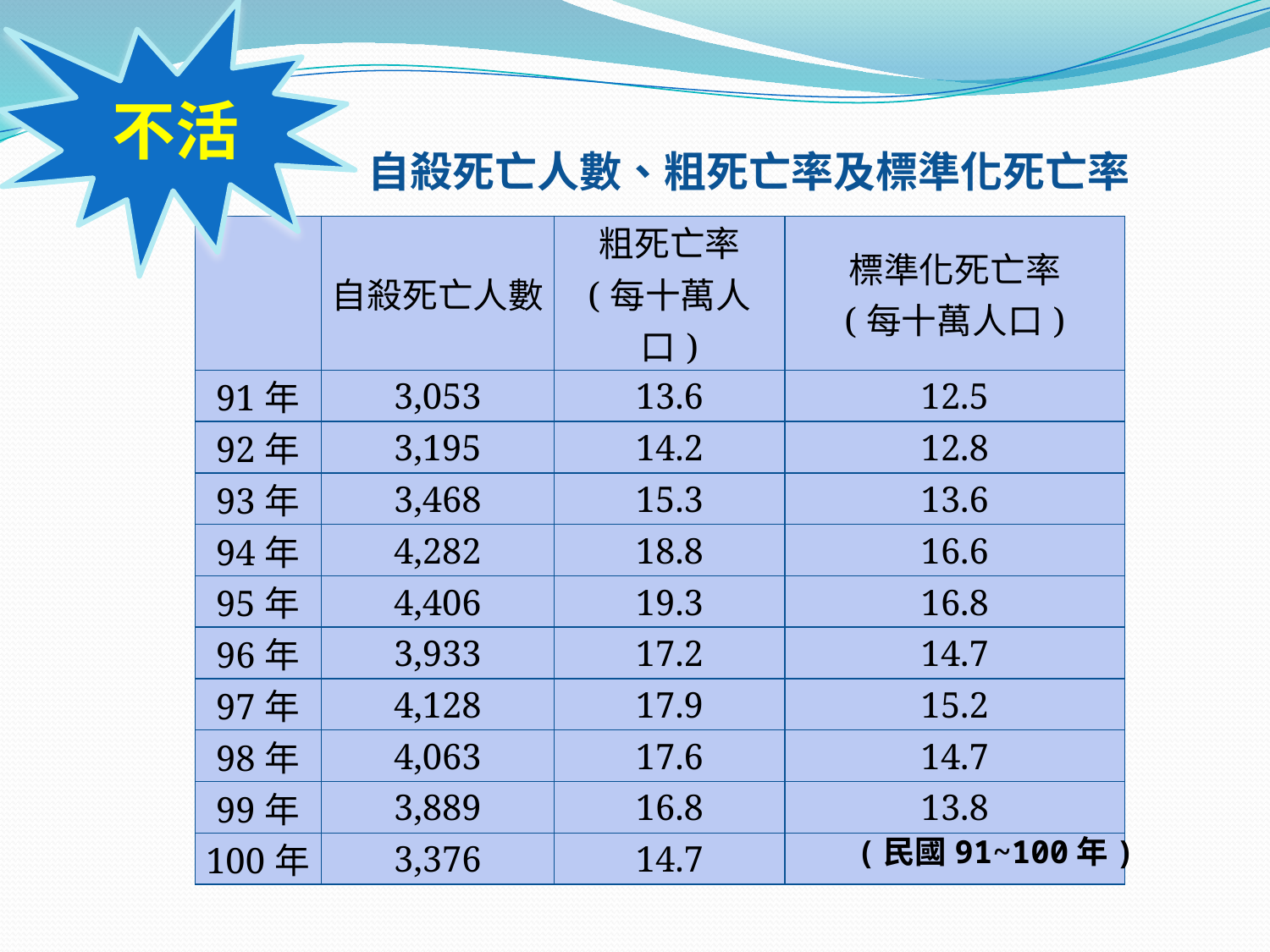

不活
自殺死亡人數、粗死亡率及標準化死亡率

|  | 自殺死亡人數 | 粗死亡率 (每十萬人口) | 標準化死亡率 (每十萬人口) |
| --- | --- | --- | --- |
| 91年 | 3,053 | 13.6 | 12.5 |
| 92年 | 3,195 | 14.2 | 12.8 |
| 93年 | 3,468 | 15.3 | 13.6 |
| 94年 | 4,282 | 18.8 | 16.6 |
| 95年 | 4,406 | 19.3 | 16.8 |
| 96年 | 3,933 | 17.2 | 14.7 |
| 97年 | 4,128 | 17.9 | 15.2 |
| 98年 | 4,063 | 17.6 | 14.7 |
| 99年 | 3,889 | 16.8 | 13.8 |
| 100年 | 3,376 | 14.7 |  |
(民國91~100年)